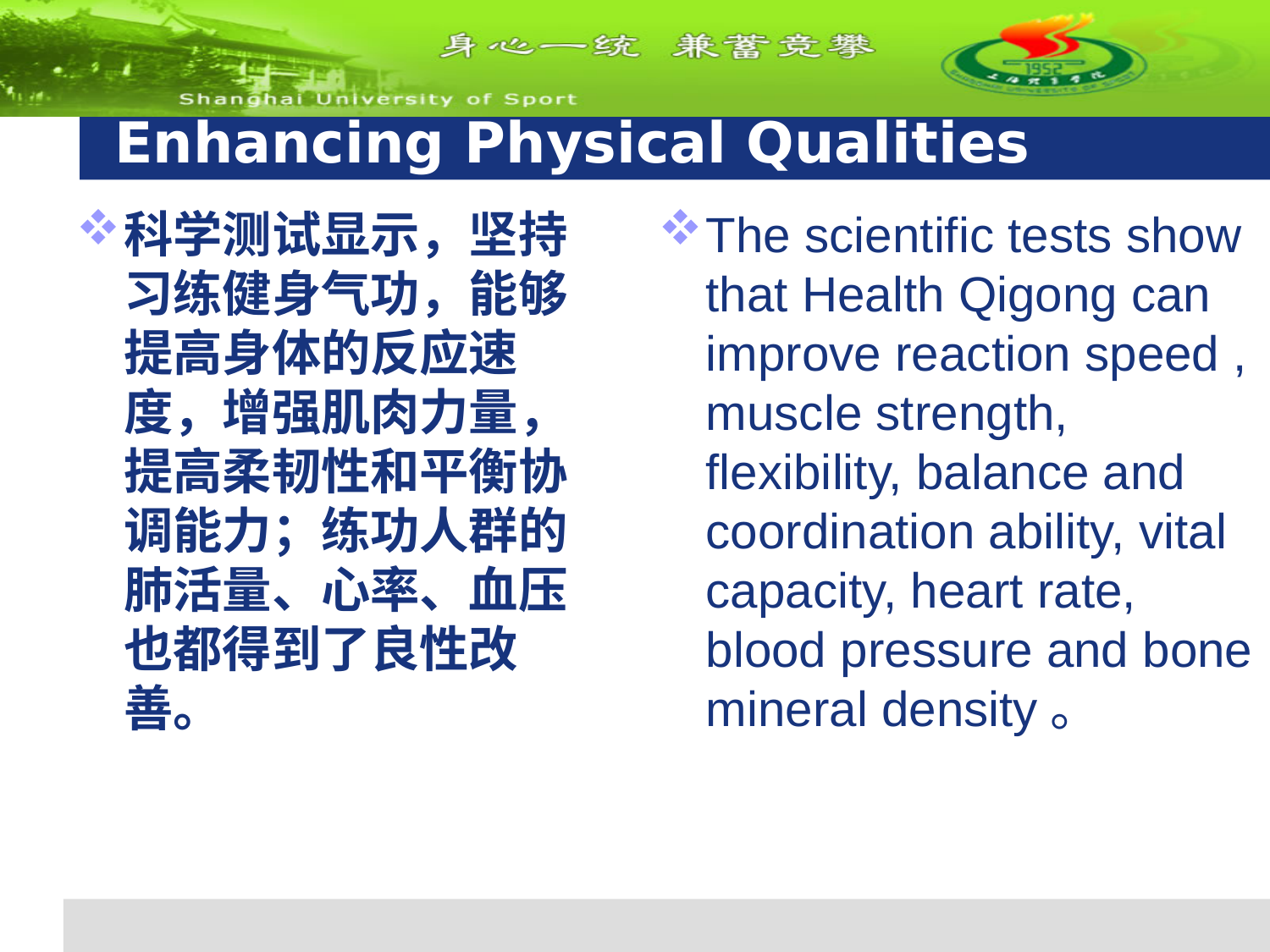

# Enhancing Physical Qualities
科学测试显示，坚持习练健身气功，能够提高身体的反应速度，增强肌肉力量，提高柔韧性和平衡协调能力；练功人群的肺活量、心率、血压也都得到了良性改善。
The scientific tests show that Health Qigong can improve reaction speed , muscle strength, flexibility, balance and coordination ability, vital  capacity, heart rate, blood pressure and bone mineral density。